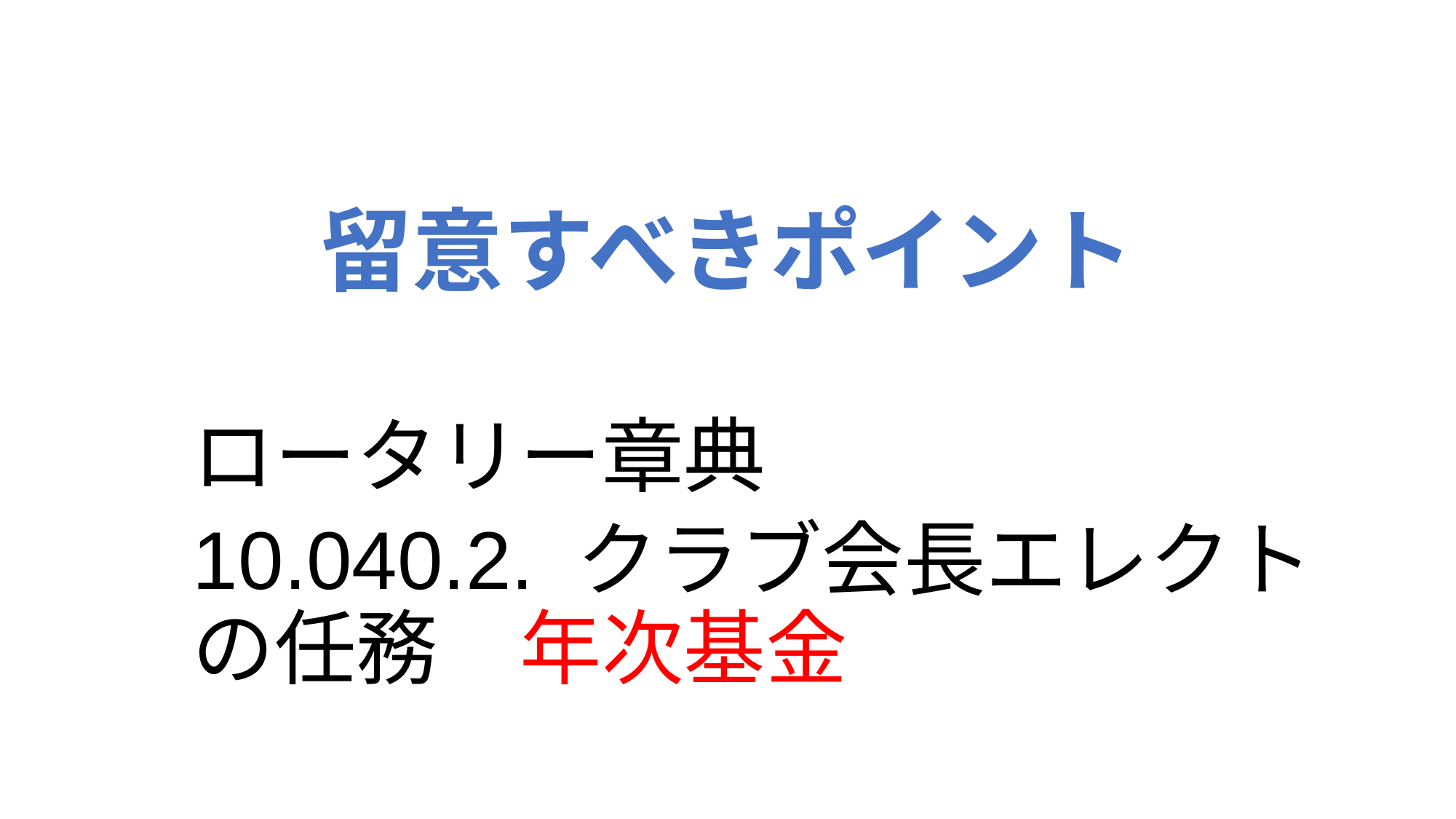

# 留意すべきポイント
ロータリー章典
10.040.2. クラブ会長エレクトの任務　年次基金